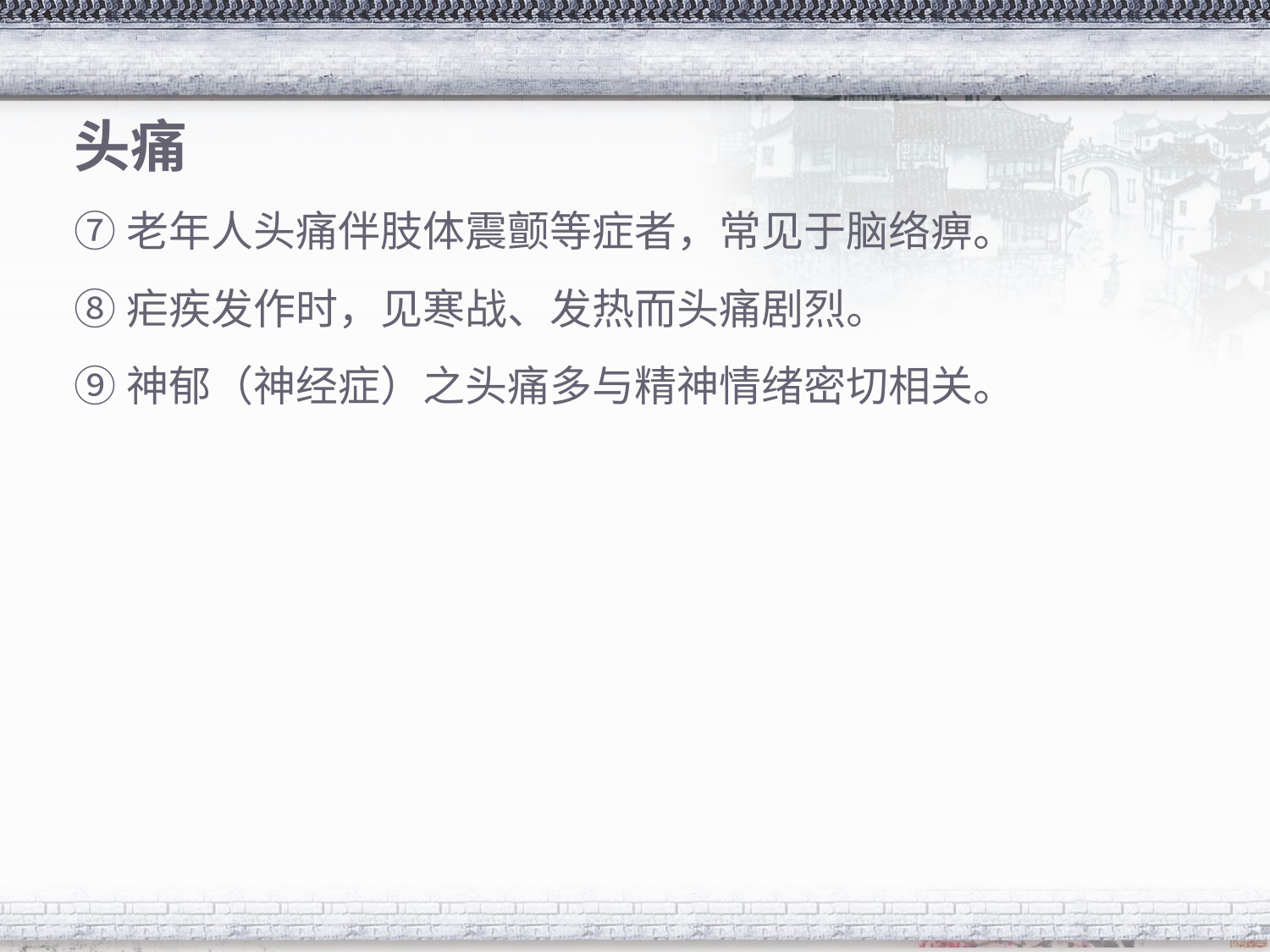

# 头痛
⑦老年人头痛伴肢体震颤等症者，常见于脑络痹。
⑧疟疾发作时，见寒战、发热而头痛剧烈。
⑨神郁（神经症）之头痛多与精神情绪密切相关。